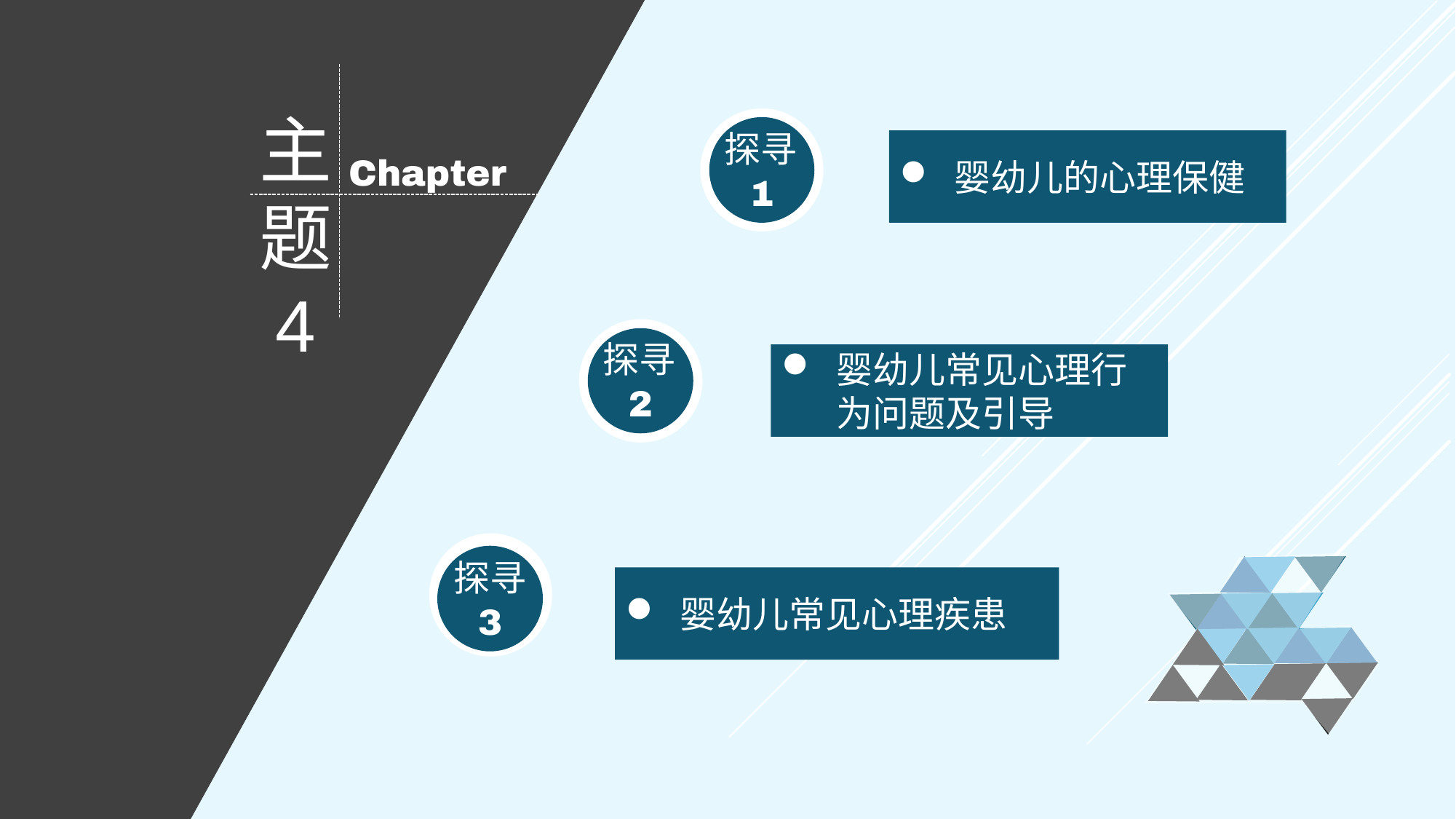

主题
4

探寻1
婴幼儿的心理保健
Chapter

探寻2
婴幼儿常见心理行为问题及引导

探寻
3
婴幼儿常见心理疾患